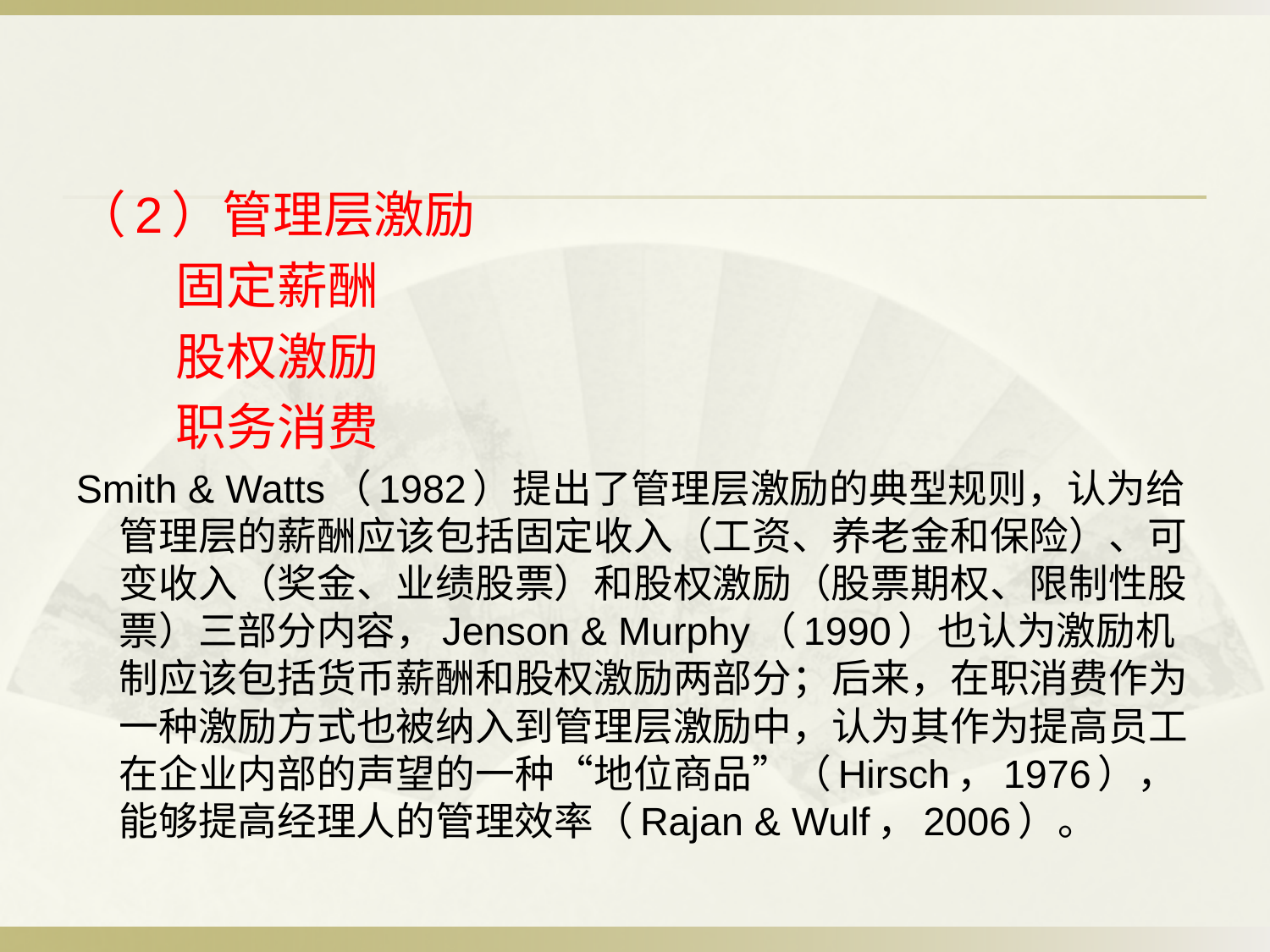

#

（2）管理层激励
        固定薪酬
        股权激励
        职务消费
Smith & Watts（1982）提出了管理层激励的典型规则，认为给管理层的薪酬应该包括固定收入（工资、养老金和保险）、可变收入（奖金、业绩股票）和股权激励（股票期权、限制性股票）三部分内容，Jenson & Murphy（1990）也认为激励机制应该包括货币薪酬和股权激励两部分；后来，在职消费作为一种激励方式也被纳入到管理层激励中，认为其作为提高员工在企业内部的声望的一种“地位商品”（Hirsch，1976），能够提高经理人的管理效率（Rajan & Wulf，2006）。